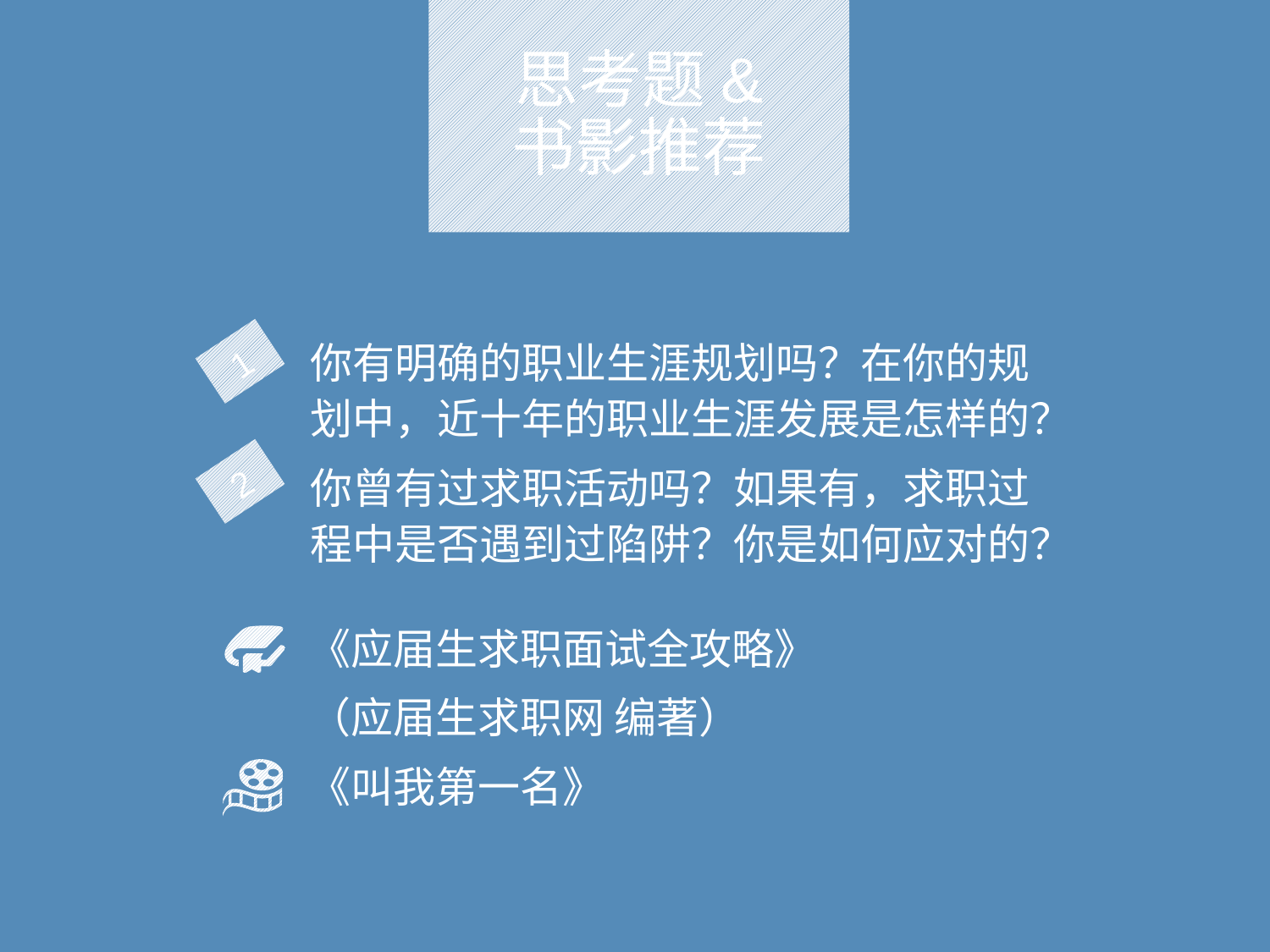

# 思考题& 书影推荐
你有明确的职业生涯规划吗？在你的规划中，近十年的职业生涯发展是怎样的？
你曾有过求职活动吗？如果有，求职过程中是否遇到过陷阱？你是如何应对的？
1
2
《应届生求职面试全攻略》
（应届生求职网 编著）
《叫我第一名》